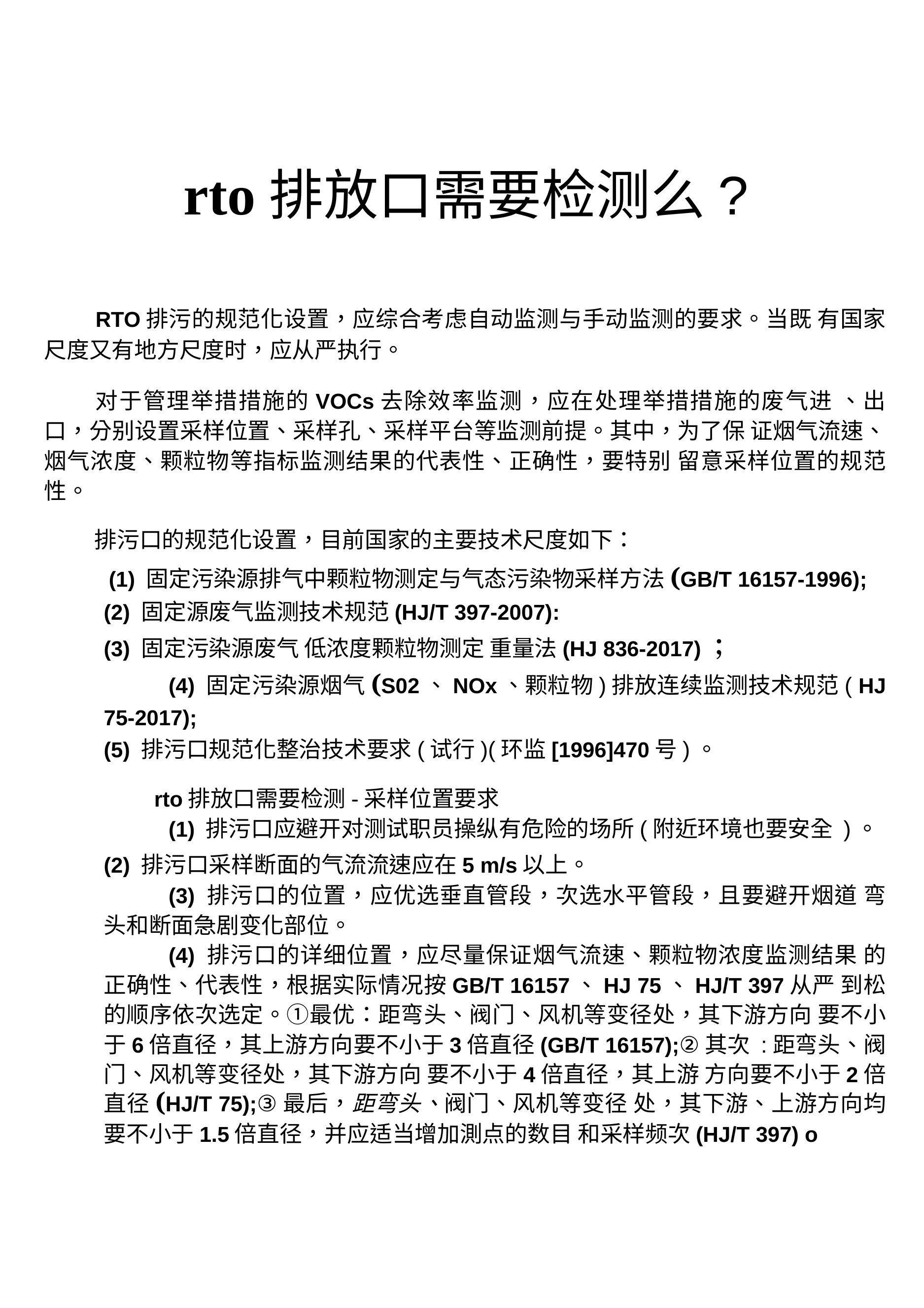

rto排放口需要检测么?
RTO排污的规范化设置，应综合考虑自动监测与手动监测的要求。当既 有国家尺度又有地方尺度时，应从严执行。
对于管理举措措施的VOCs去除效率监测，应在处理举措措施的废气进 、出口，分别设置采样位置、采样孔、采样平台等监测前提。其中，为了保 证烟气流速、烟气浓度、颗粒物等指标监测结果的代表性、正确性，要特别 留意采样位置的规范性。
排污口的规范化设置，目前国家的主要技术尺度如下：
(1) 固定污染源排气中颗粒物测定与气态污染物采样方法(GB/T 16157-1996);
(2) 固定源废气监测技术规范(HJ/T 397-2007):
(3) 固定污染源废气 低浓度颗粒物测定 重量法(HJ 836-2017)；
(4) 固定污染源烟气(S02、NOx、颗粒物)排放连续监测技术规范( HJ 75-2017);
(5) 排污口规范化整治技术要求(试行)(环监[1996]470号)。
rto排放口需要检测-采样位置要求
(1) 排污口应避开对测试职员操纵有危险的场所(附近环境也要安全 )。
(2) 排污口采样断面的气流流速应在5 m/s以上。
(3) 排污口的位置，应优选垂直管段，次选水平管段，且要避开烟道 弯头和断面急剧变化部位。
(4) 排污口的详细位置，应尽量保证烟气流速、颗粒物浓度监测结果 的正确性、代表性，根据实际情况按GB/T 16157、HJ 75、HJ/T 397从严 到松的顺序依次选定。①最优：距弯头、阀门、风机等变径处，其下游方向 要不小于6倍直径，其上游方向要不小于3倍直径(GB/T 16157);②其次 :距弯头、阀门、风机等变径处，其下游方向 要不小于4倍直径，其上游 方向要不小于2倍直径(HJ/T 75);③最后，距弯头、阀门、风机等变径 处，其下游、上游方向均要不小于1.5倍直径，并应适当增加測点的数目 和采样频次(HJ/T 397) o